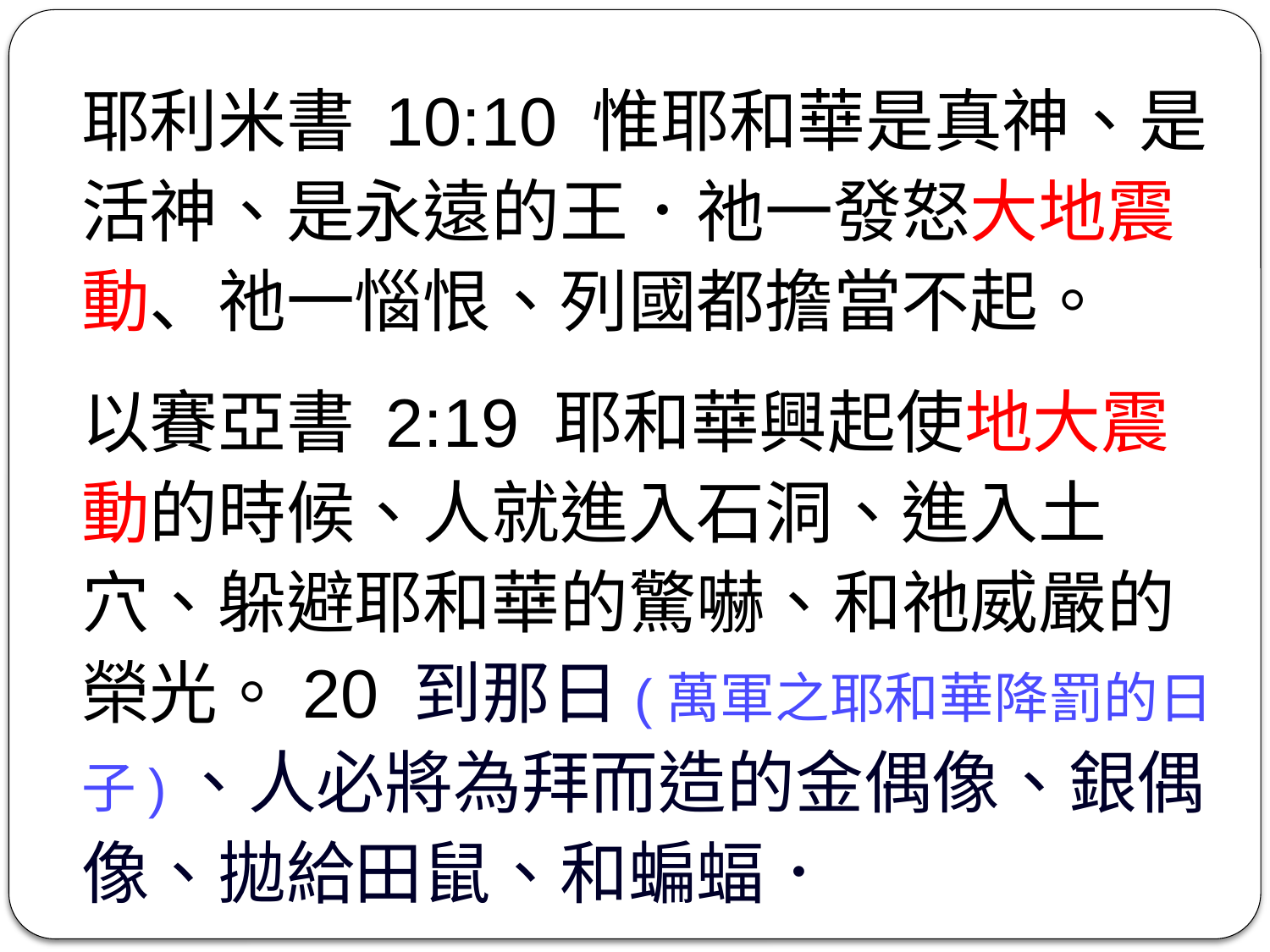

耶利米書 10:10 惟耶和華是真神、是活神、是永遠的王．祂一發怒大地震動、祂一惱恨、列國都擔當不起。
以賽亞書 2:19 耶和華興起使地大震動的時候、人就進入石洞、進入土穴、躲避耶和華的驚嚇、和祂威嚴的榮光。20 到那日(萬軍之耶和華降罰的日子)、人必將為拜而造的金偶像、銀偶像、拋給田鼠、和蝙蝠．